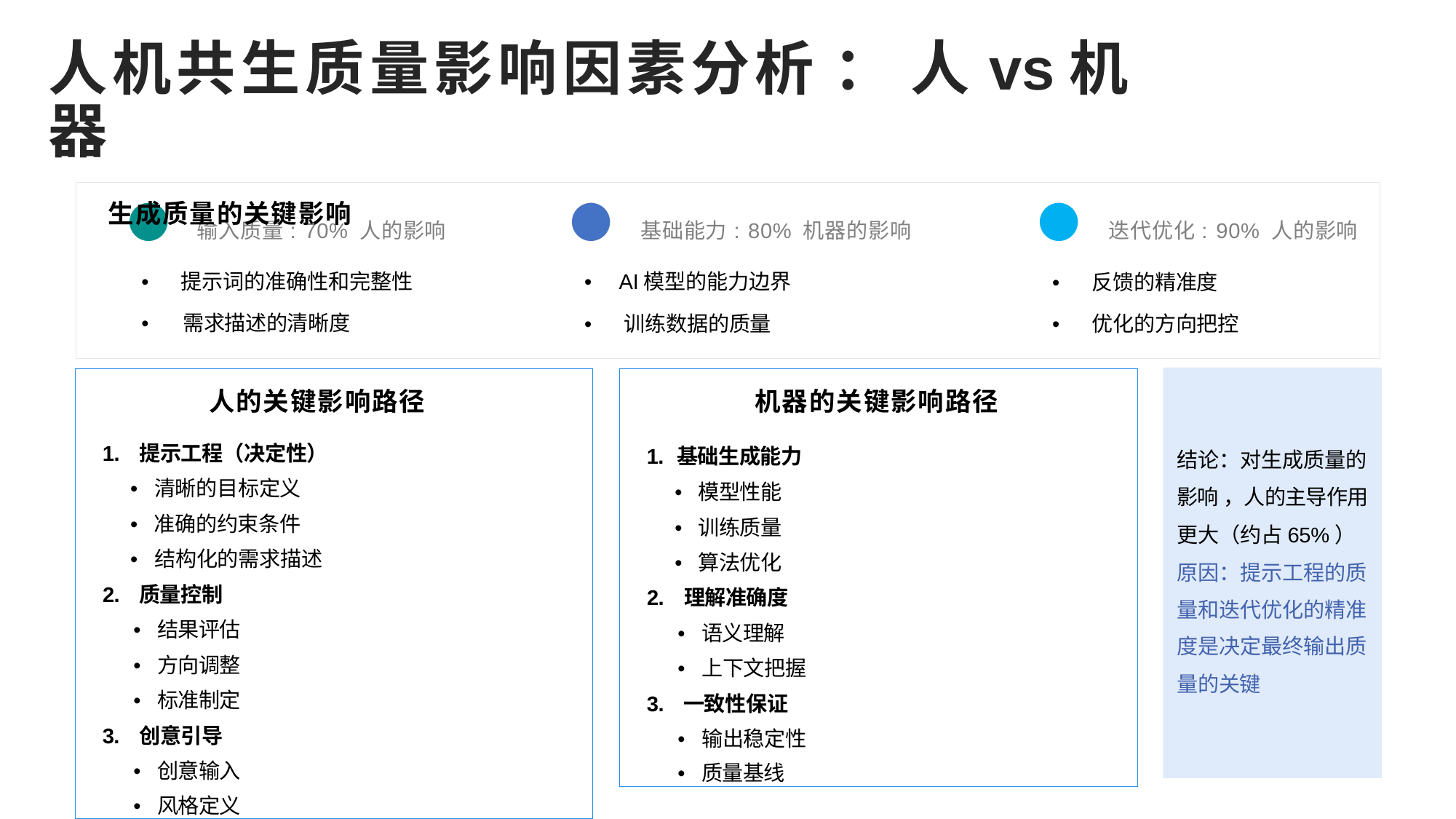

人机共生质量影响因素分析 ： 人vs机器

生成质量的关键影响
| ● 输入质量: 70% 人的影响 • 提示词的准确性和完整性 • 需求描述的清晰度 | ● 基础能力: 80% 机器的影响 • AI模型的能力边界 • 训练数据的质量 | ● 迭代优化: 90% 人的影响 • 反馈的精准度 • 优化的方向把控 |
| --- | --- | --- |

结论：对生成质量的   影响 ，人的主导作用   更大（约占65%）
原因：提示工程的质   量和迭代优化的精准   度是决定最终输出质   量的关键
| 人的关键影响路径 1. 提示工程（决定性） • 清晰的目标定义 • 准确的约束条件 • 结构化的需求描述 2. 质量控制 • 结果评估 • 方向调整 • 标准制定 3. 创意引导 • 创意输入 • 风格定义 |
| --- |
| 机器的关键影响路径 1. 基础生成能力 • 模型性能 • 训练质量 • 算法优化 2. 理解准确度 • 语义理解 • 上下文把握 3. 一致性保证 • 输出稳定性 • 质量基线 |
| --- |